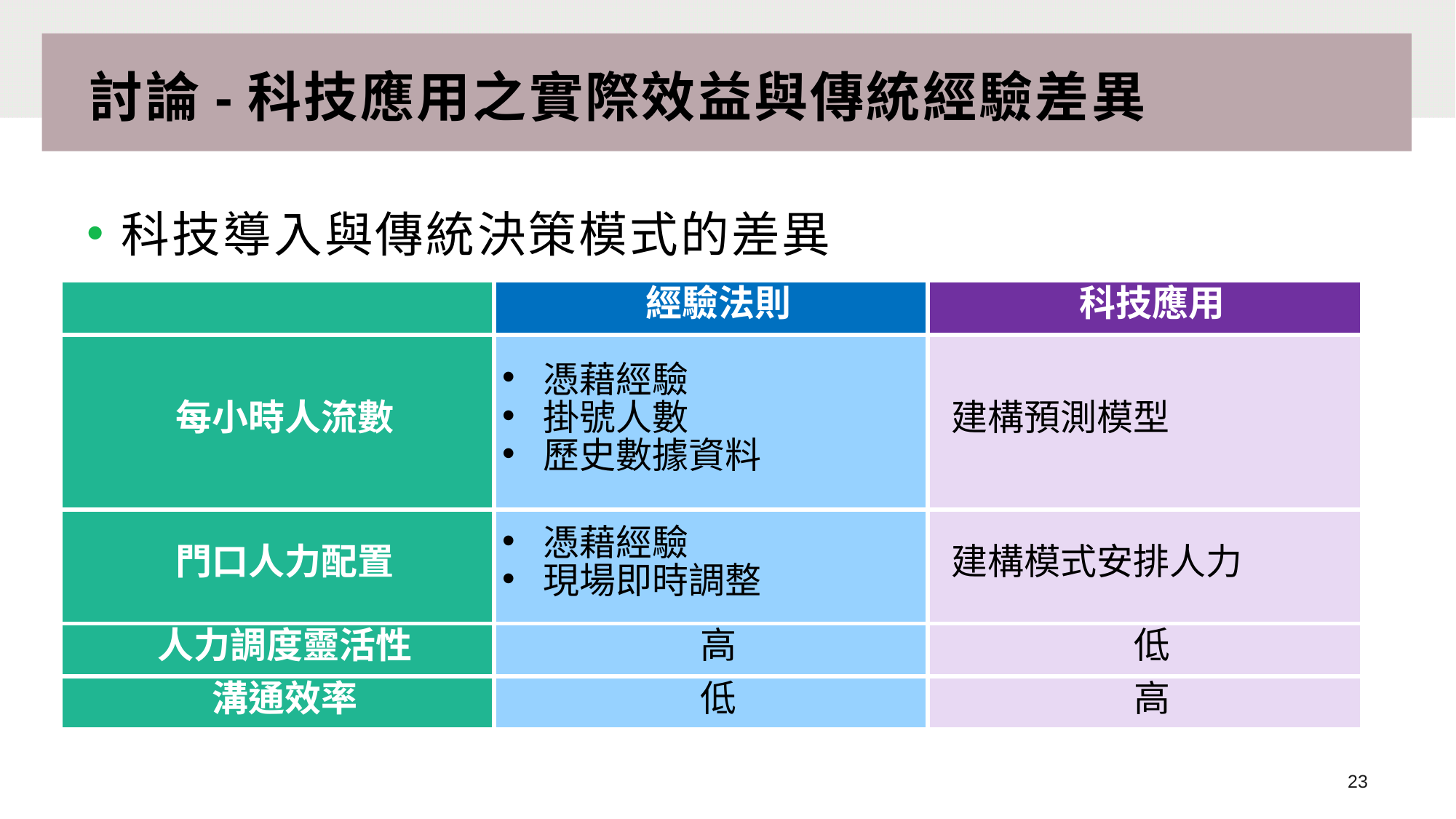

# 討論-科技應用之實際效益與傳統經驗差異
科技導入與傳統決策模式的差異
|  | 經驗法則 | 科技應用 |
| --- | --- | --- |
| 每小時人流數 | 憑藉經驗 掛號人數 歷史數據資料 | 建構預測模型 |
| 門口人力配置 | 憑藉經驗 現場即時調整 | 建構模式安排人力 |
| 人力調度靈活性 | 高 | 低 |
| 溝通效率 | 低 | 高 |
23